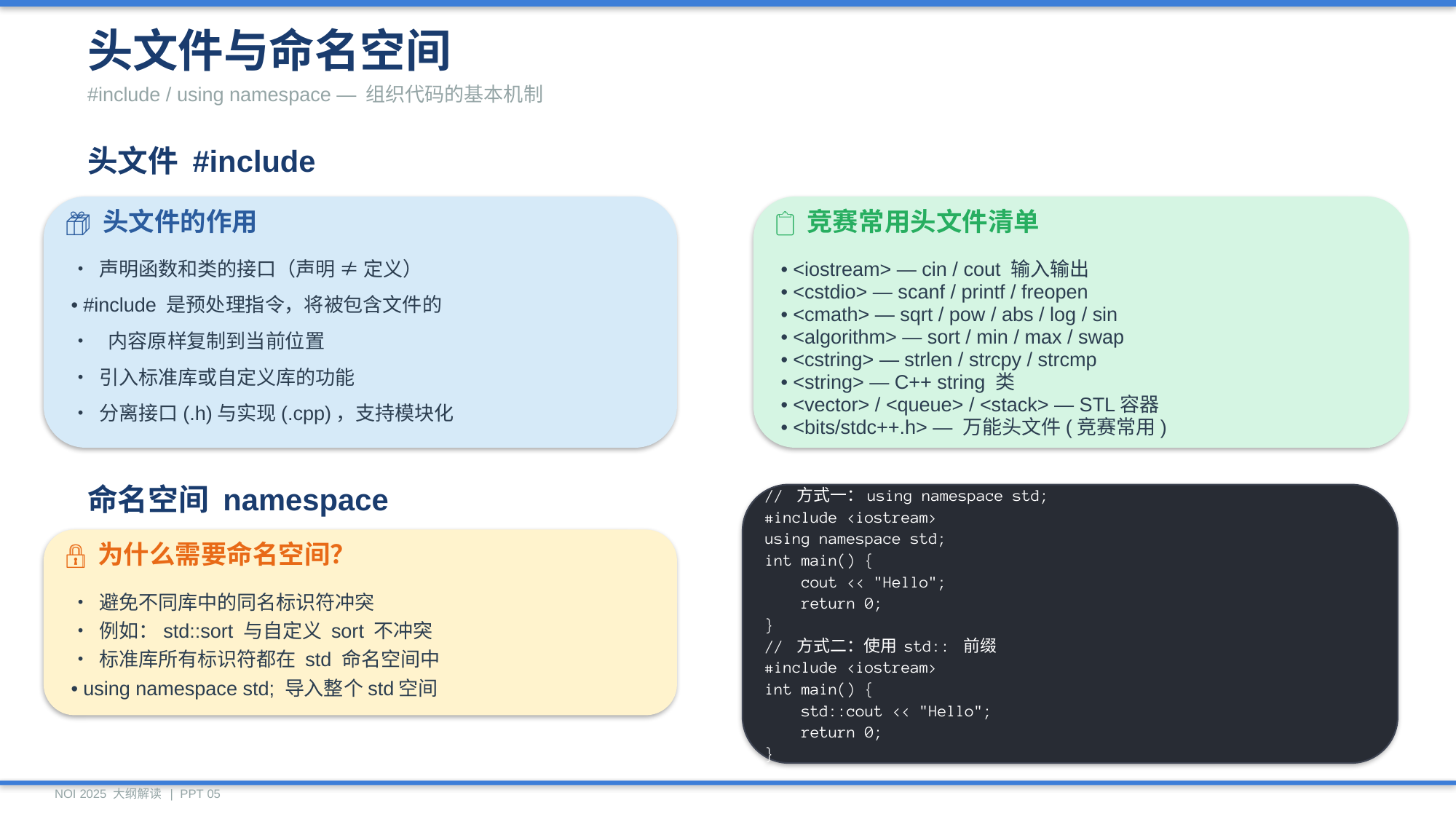

头文件与命名空间
#include / using namespace — 组织代码的基本机制
头文件 #include

📦 头文件的作用
📋 竞赛常用头文件清单
• 声明函数和类的接口（声明 ≠ 定义）
• <iostream> — cin / cout 输入输出
• <cstdio> — scanf / printf / freopen
• #include 是预处理指令，将被包含文件的
• <cmath> — sqrt / pow / abs / log / sin
• <algorithm> — sort / min / max / swap
•   内容原样复制到当前位置
• <cstring> — strlen / strcpy / strcmp
• 引入标准库或自定义库的功能
• <string> — C++ string 类
• <vector> / <queue> / <stack> — STL容器
• 分离接口(.h)与实现(.cpp)，支持模块化
• <bits/stdc++.h> — 万能头文件(竞赛常用)
命名空间 namespace
// 方式一：using namespace std;
#include <iostream>
using namespace std;
int main() {
    cout << "Hello";
    return 0;
}
// 方式二：使用 std:: 前缀
#include <iostream>
int main() {
    std::cout << "Hello";
    return 0;
}

🔒 为什么需要命名空间？
• 避免不同库中的同名标识符冲突
• 例如：std::sort 与自定义 sort 不冲突
• 标准库所有标识符都在 std 命名空间中
• using namespace std; 导入整个std空间

NOI 2025 大纲解读  |  PPT 05